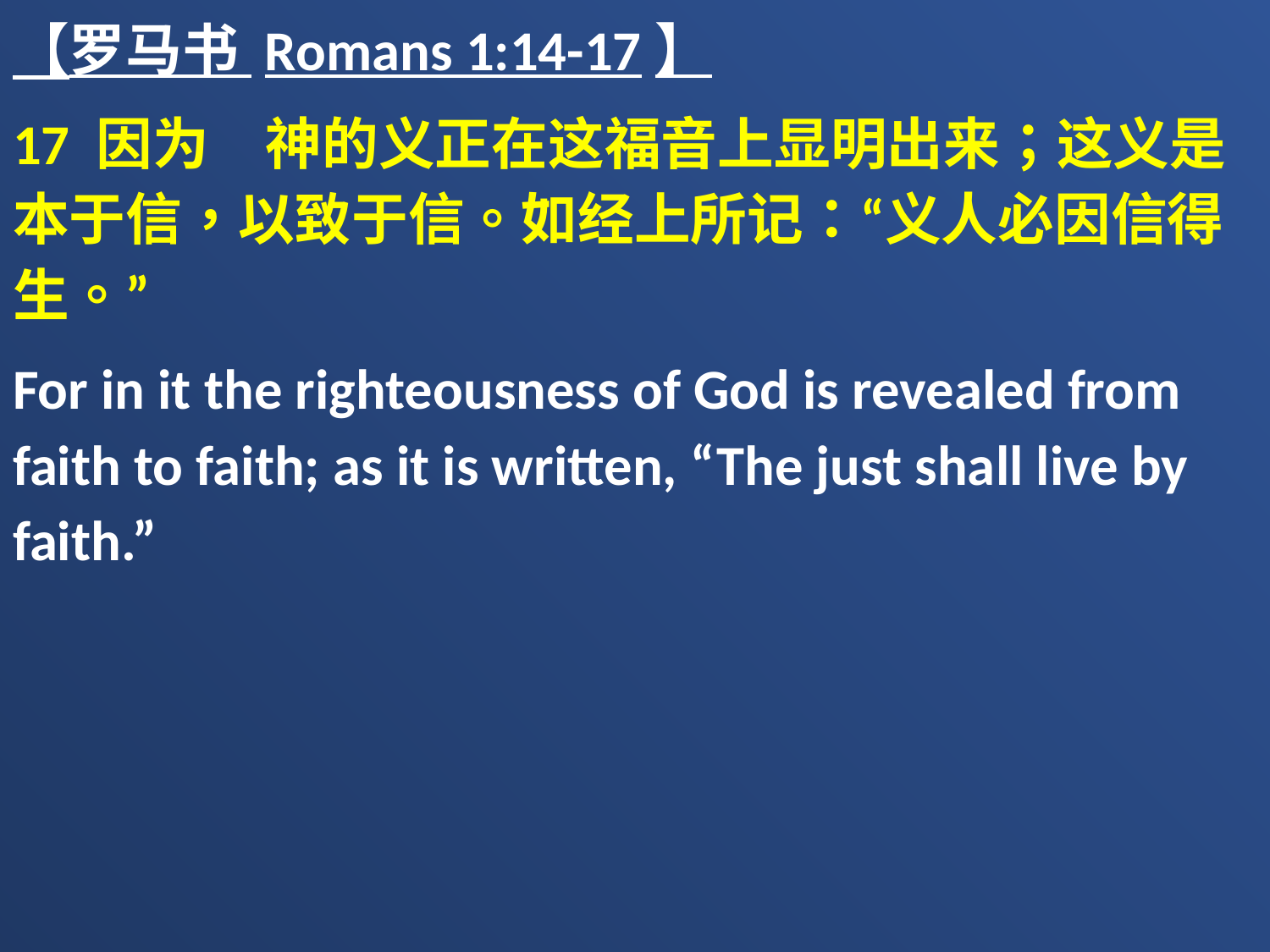

【罗马书 Romans 1:14-17】
17 因为　神的义正在这福音上显明出来；这义是本于信，以致于信。如经上所记：“义人必因信得生。”
For in it the righteousness of God is revealed from faith to faith; as it is written, “The just shall live by faith.”